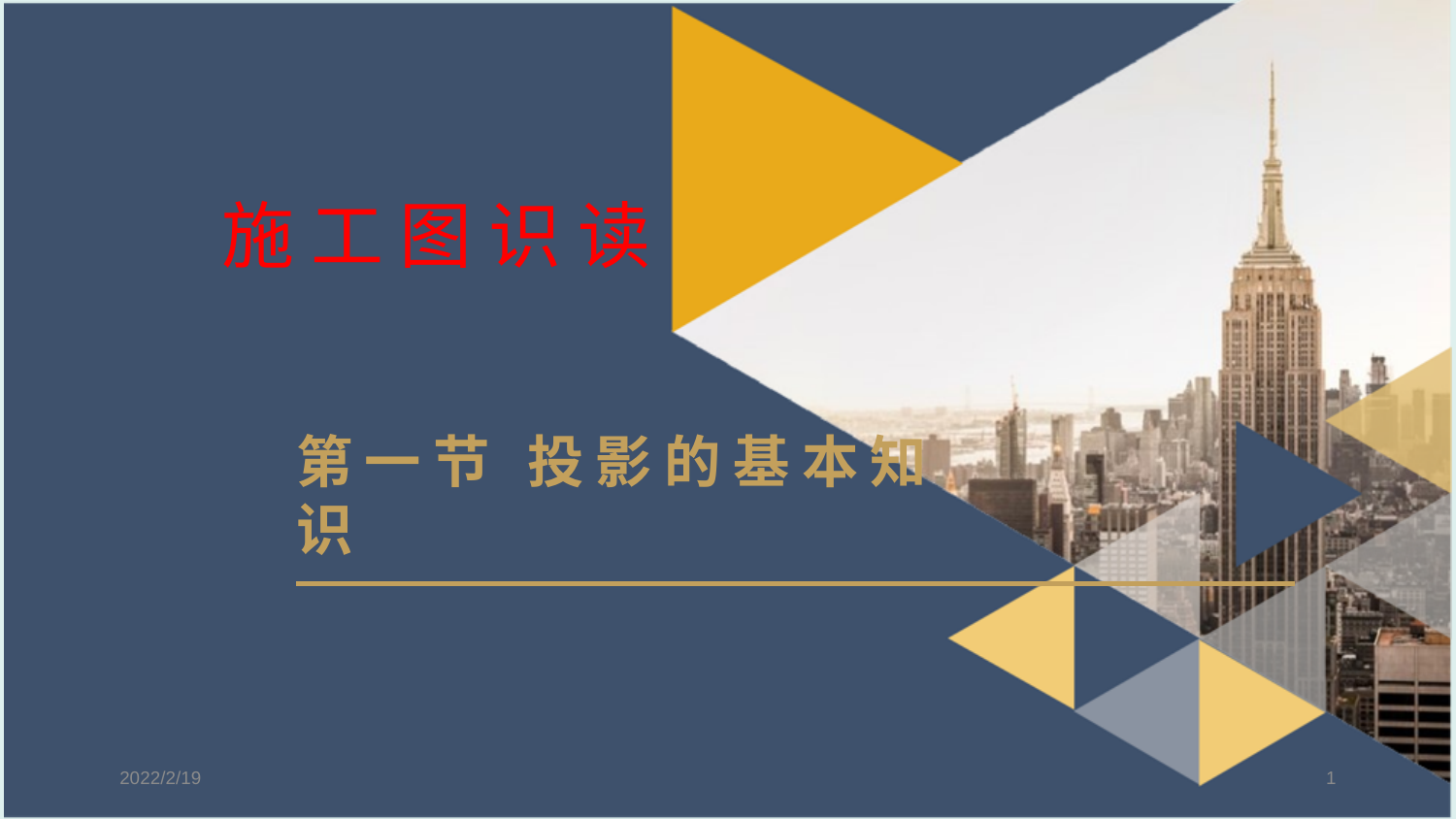

施 工 图 识 读
# 第一节 投影的基本知识
2022/2/19
1